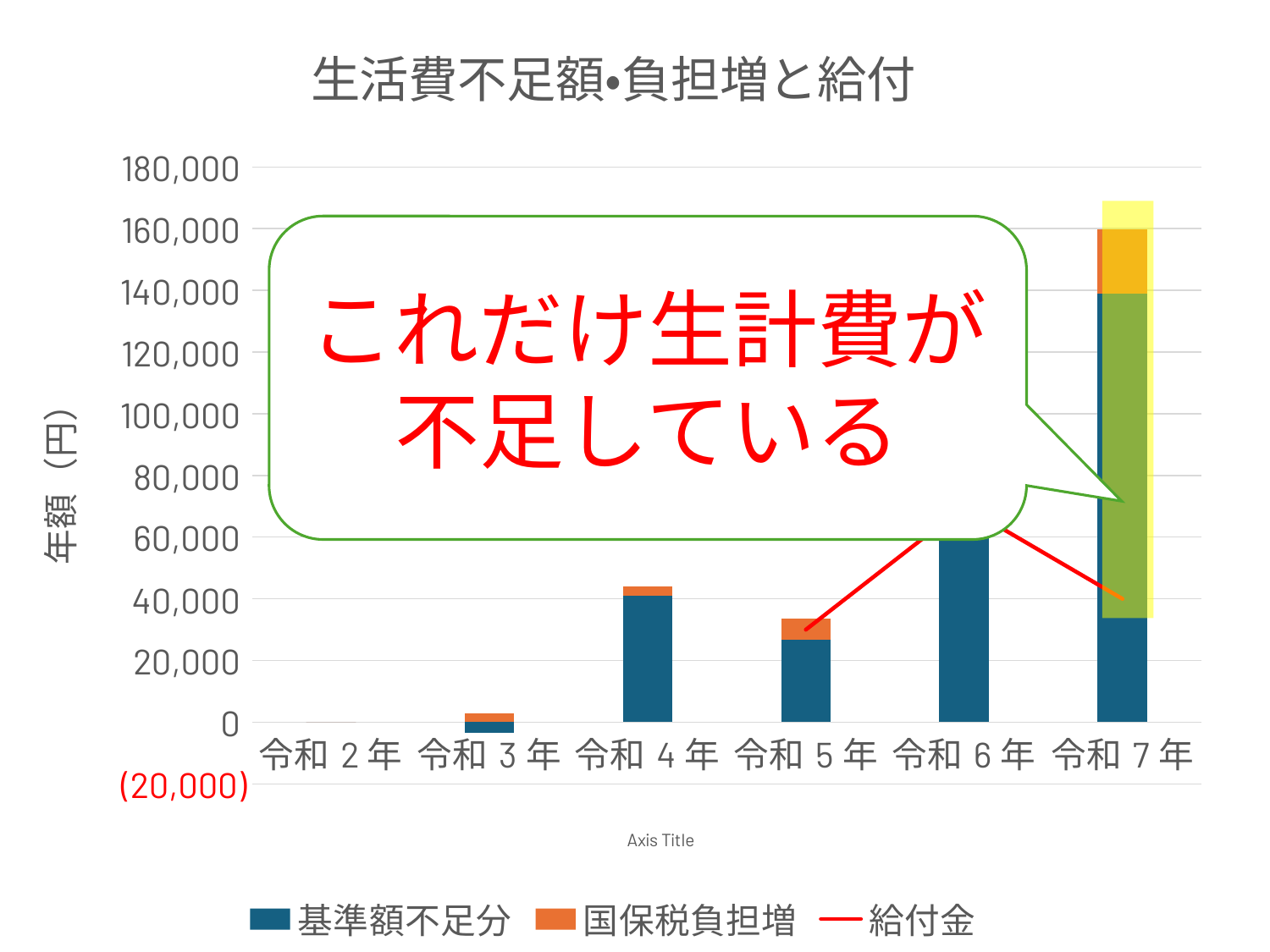

### Chart: 生活費不足額・負担増と給付

| Category | 基準額不足分 | 国保税負担増 | 給付金 |
|---|---|---|---|
| 令和2年 | 0.0 | 0.0 | None |
| 令和3年 | -3480.0 | 2910.0 | None |
| 令和4年 | 41040.0 | 2910.0 | None |
| 令和5年 | 26640.0 | 6930.0 | 30000.0 |
| 令和6年 | 78360.0 | 12480.0 | 70000.0 |
| 令和7年 | 138960.0 | 20700.0 | 40000.0 |
これだけ生計費が不足している